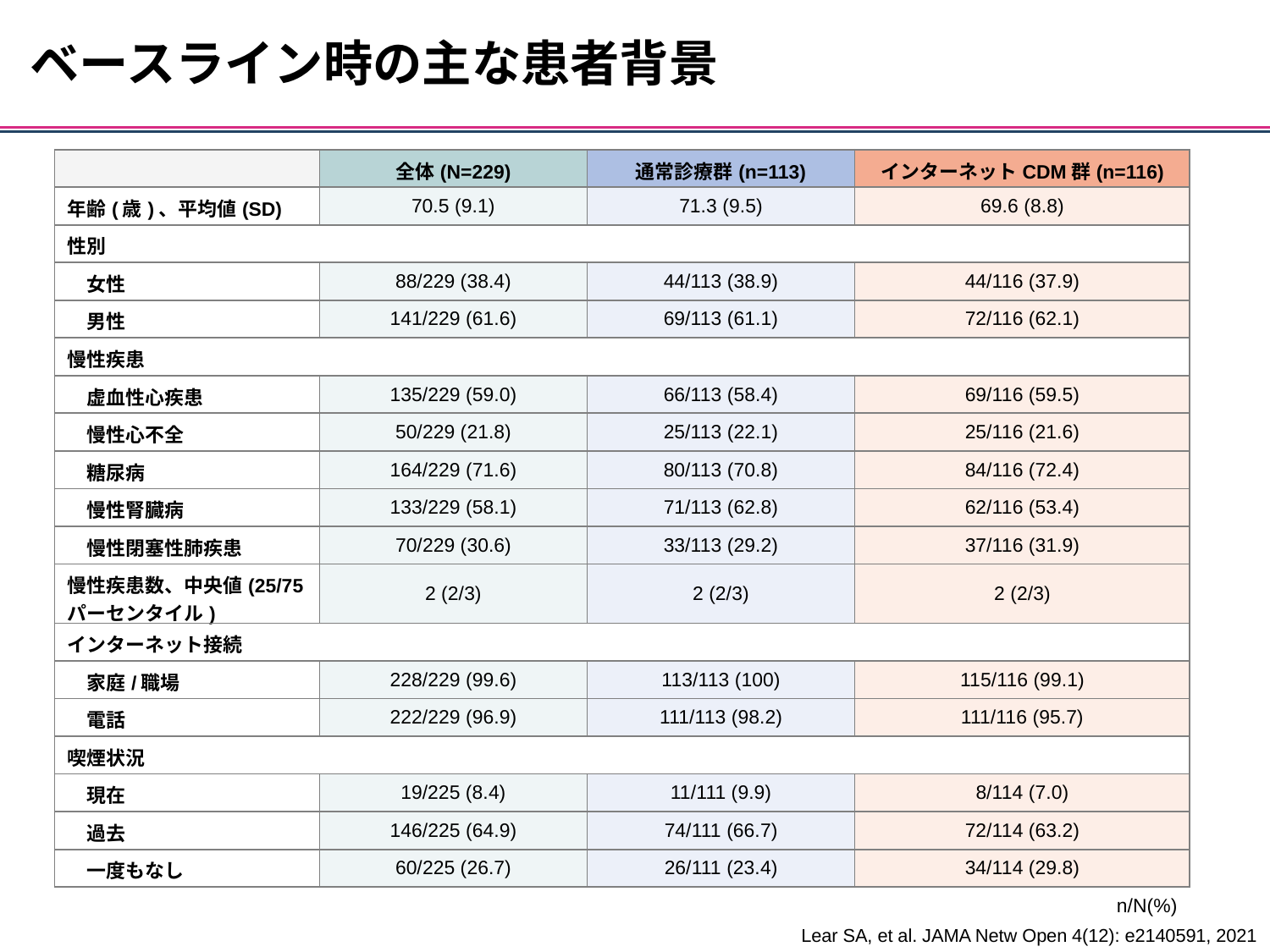

ベースライン時の主な患者背景
|  | 全体(N=229) | 通常診療群(n=113) | インターネットCDM群(n=116) |
| --- | --- | --- | --- |
| 年齢(歳)、平均値(SD) | 70.5 (9.1) | 71.3 (9.5) | 69.6 (8.8) |
| 性別 |  |  |  |
| 女性 | 88/229 (38.4) | 44/113 (38.9) | 44/116 (37.9) |
| 男性 | 141/229 (61.6) | 69/113 (61.1) | 72/116 (62.1) |
| 慢性疾患 |  |  |  |
| 虚血性心疾患 | 135/229 (59.0) | 66/113 (58.4) | 69/116 (59.5) |
| 慢性心不全 | 50/229 (21.8) | 25/113 (22.1) | 25/116 (21.6) |
| 糖尿病 | 164/229 (71.6) | 80/113 (70.8) | 84/116 (72.4) |
| 慢性腎臓病 | 133/229 (58.1) | 71/113 (62.8) | 62/116 (53.4) |
| 慢性閉塞性肺疾患 | 70/229 (30.6) | 33/113 (29.2) | 37/116 (31.9) |
| 慢性疾患数、中央値(25/75パーセンタイル) | 2 (2/3) | 2 (2/3) | 2 (2/3) |
| インターネット接続 |  |  |  |
| 家庭/職場 | 228/229 (99.6) | 113/113 (100) | 115/116 (99.1) |
| 電話 | 222/229 (96.9) | 111/113 (98.2) | 111/116 (95.7) |
| 喫煙状況 |  |  |  |
| 現在 | 19/225 (8.4) | 11/111 (9.9) | 8/114 (7.0) |
| 過去 | 146/225 (64.9) | 74/111 (66.7) | 72/114 (63.2) |
| 一度もなし | 60/225 (26.7) | 26/111 (23.4) | 34/114 (29.8) |
n/N(%)
Lear SA, et al. JAMA Netw Open 4(12): e2140591, 2021